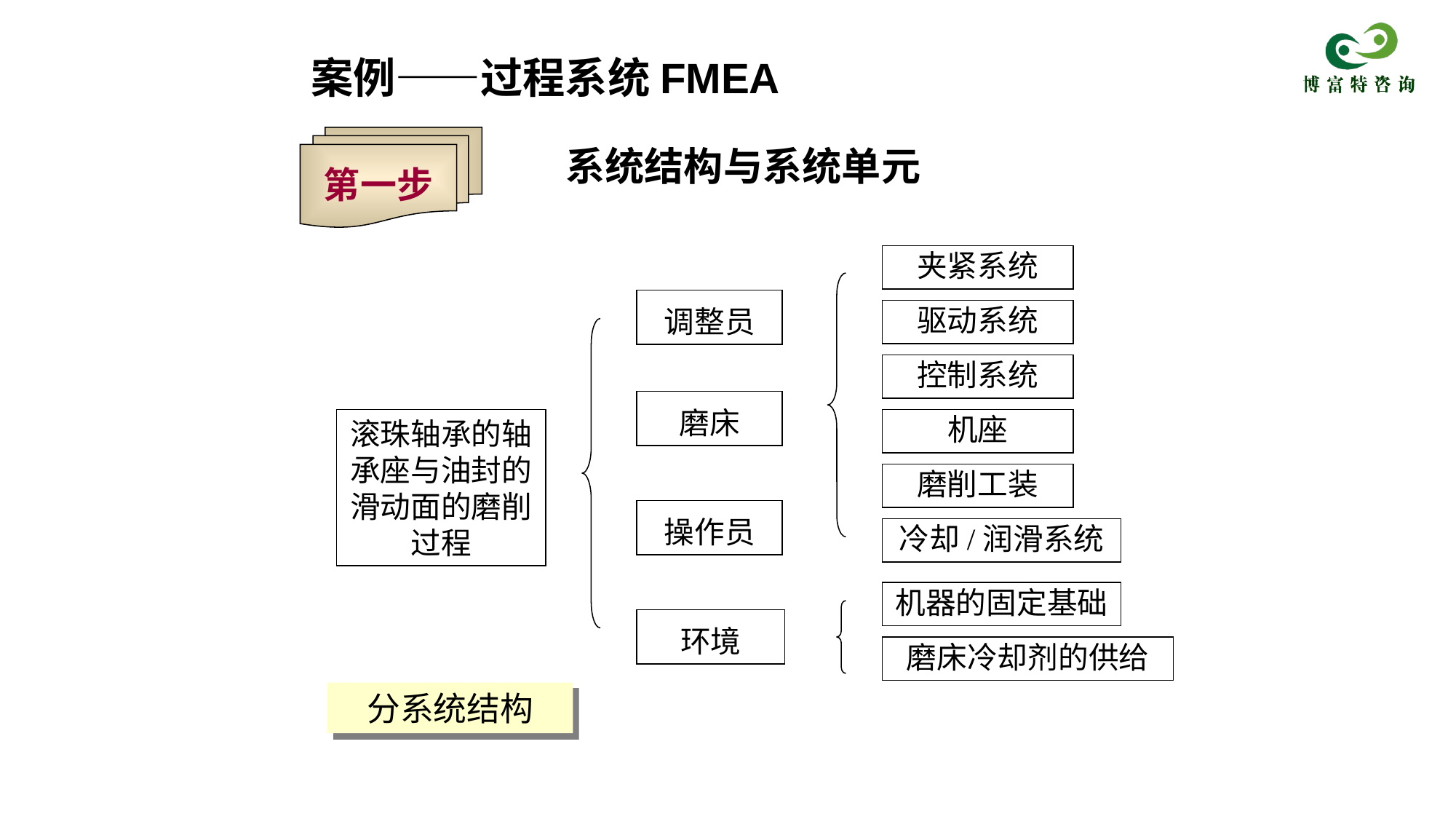

案例——过程系统FMEA
第一步
系统结构与系统单元
夹紧系统

调整员
驱动系统

控制系统
磨床
滚珠轴承的轴承座与油封的滑动面的磨削过程
机座
磨削工装
操作员
冷却/润滑系统
机器的固定基础

环境
磨床冷却剂的供给
分系统结构